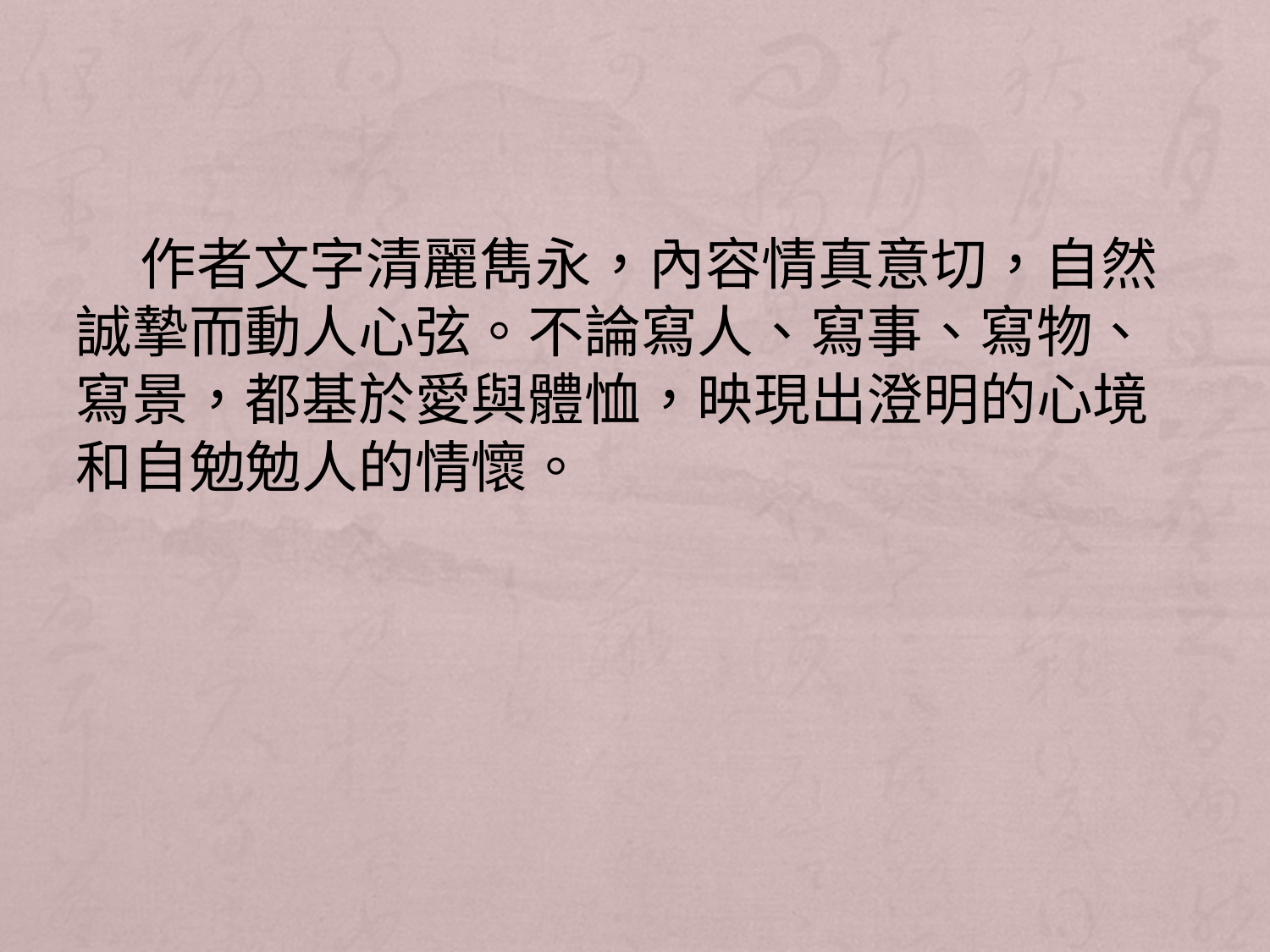

#
    作者文字清麗雋永，內容情真意切，自然誠摯而動人心弦。不論寫人、寫事、寫物、寫景，都基於愛與體恤，映現出澄明的心境和自勉勉人的情懷。